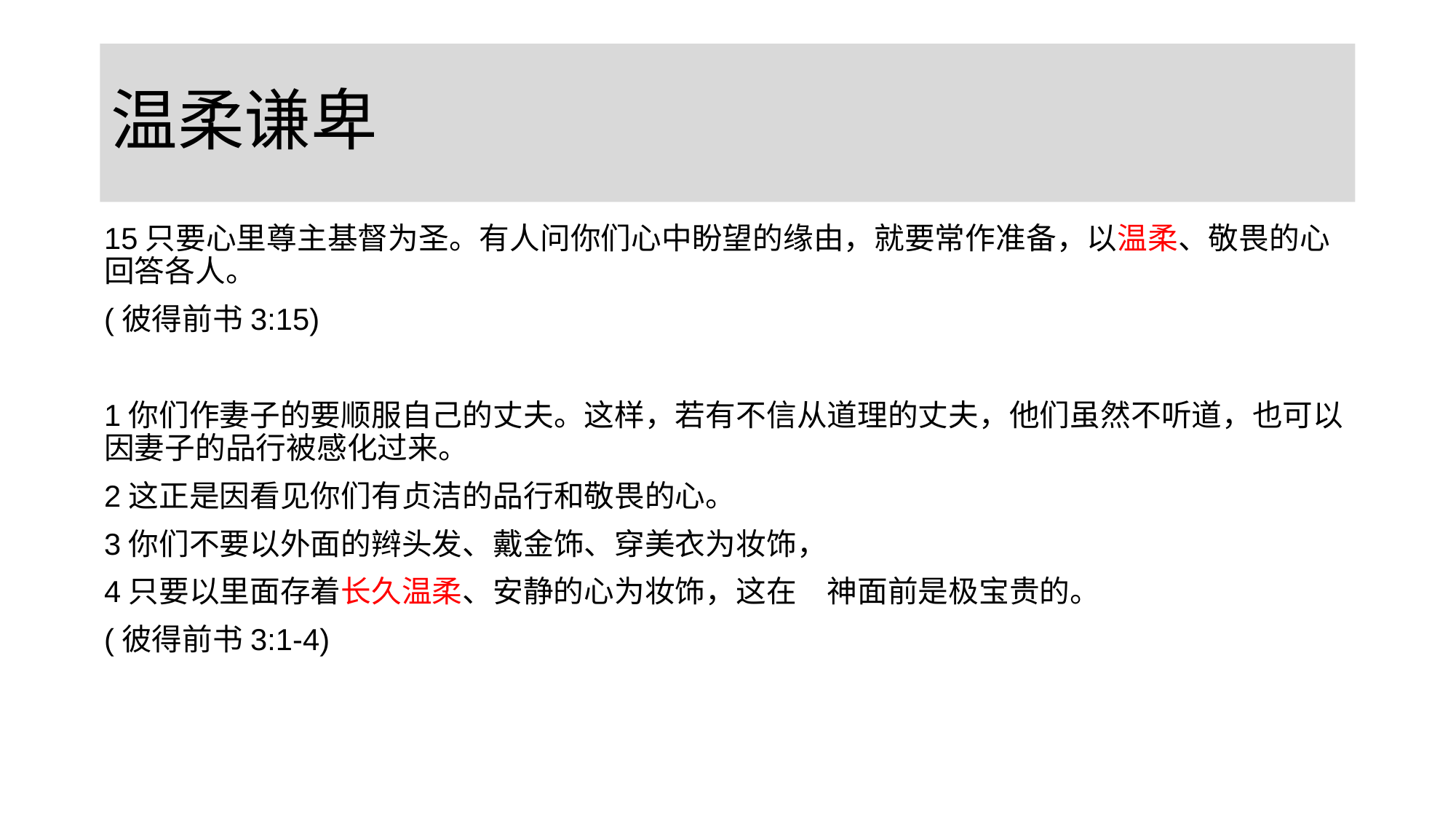

# 温柔谦卑
15只要心里尊主基督为圣。有人问你们心中盼望的缘由，就要常作准备，以温柔、敬畏的心回答各人。
(彼得前书3:15)

1你们作妻子的要顺服自己的丈夫。这样，若有不信从道理的丈夫，他们虽然不听道，也可以因妻子的品行被感化过来。
2这正是因看见你们有贞洁的品行和敬畏的心。
3你们不要以外面的辫头发、戴金饰、穿美衣为妆饰，
4只要以里面存着长久温柔、安静的心为妆饰，这在　神面前是极宝贵的。
(彼得前书3:1-4)